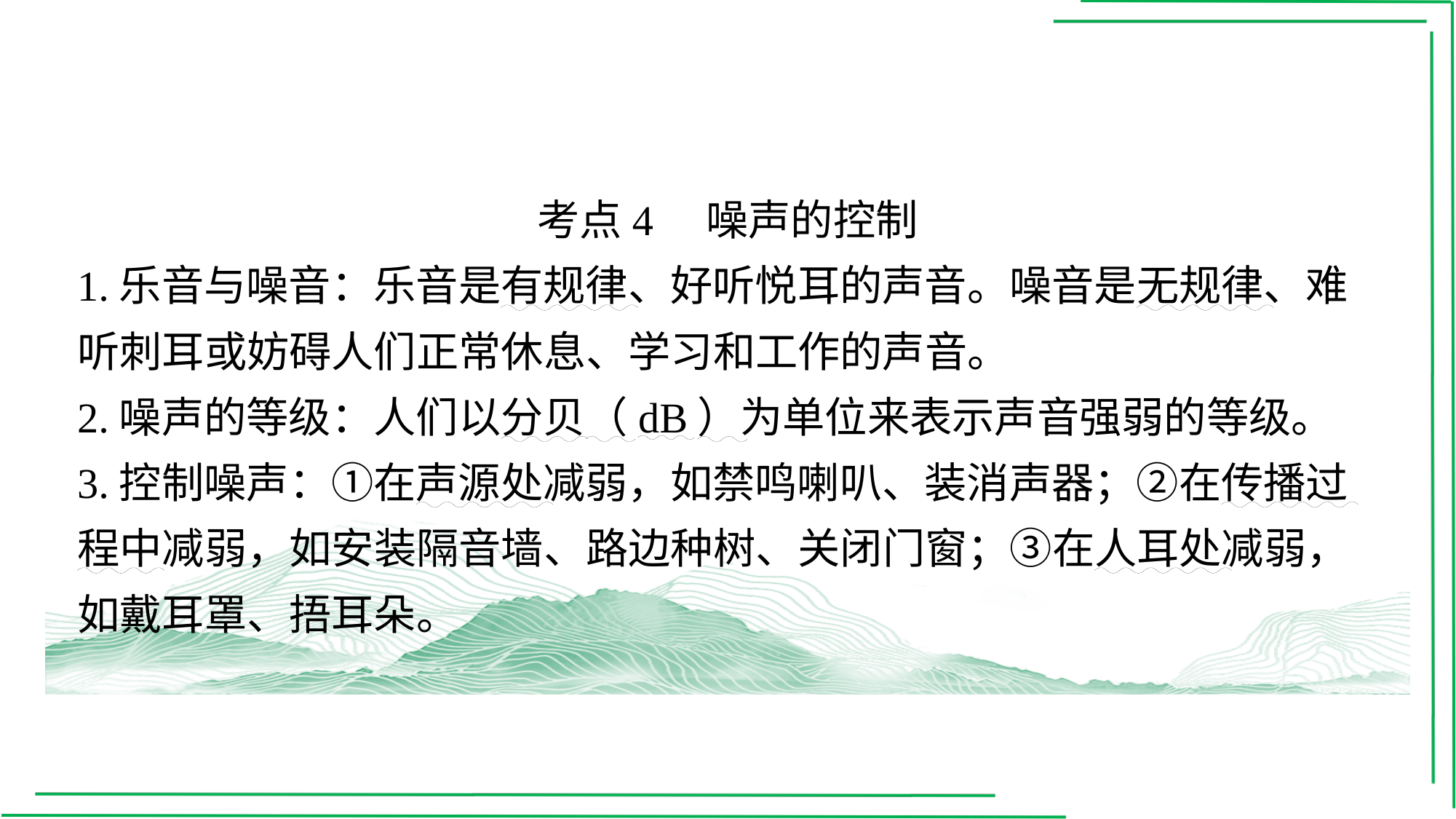

考点4　噪声的控制
1.乐音与噪音：乐音是有规律、好听悦耳的声音。噪音是无规律、难听刺耳或妨碍人们正常休息、学习和工作的声音。
2.噪声的等级：人们以分贝（dB）为单位来表示声音强弱的等级。
3.控制噪声：①在声源处减弱，如禁鸣喇叭、装消声器；②在传播过程中减弱，如安装隔音墙、路边种树、关闭门窗；③在人耳处减弱，如戴耳罩、捂耳朵。